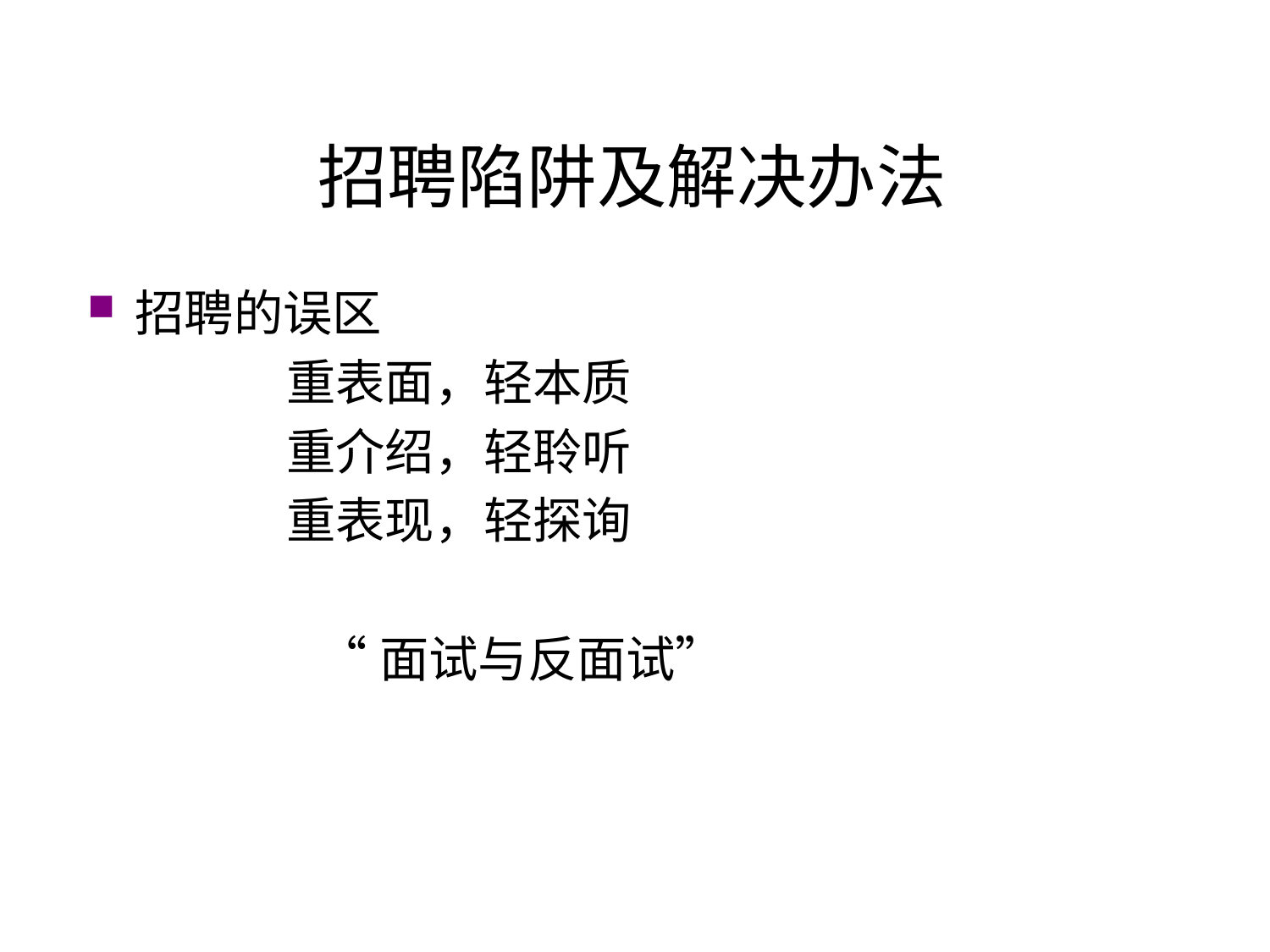

# 招聘陷阱及解决办法
招聘的误区
                 重表面，轻本质
                 重介绍，轻聆听
                 重表现，轻探询

                     “面试与反面试”